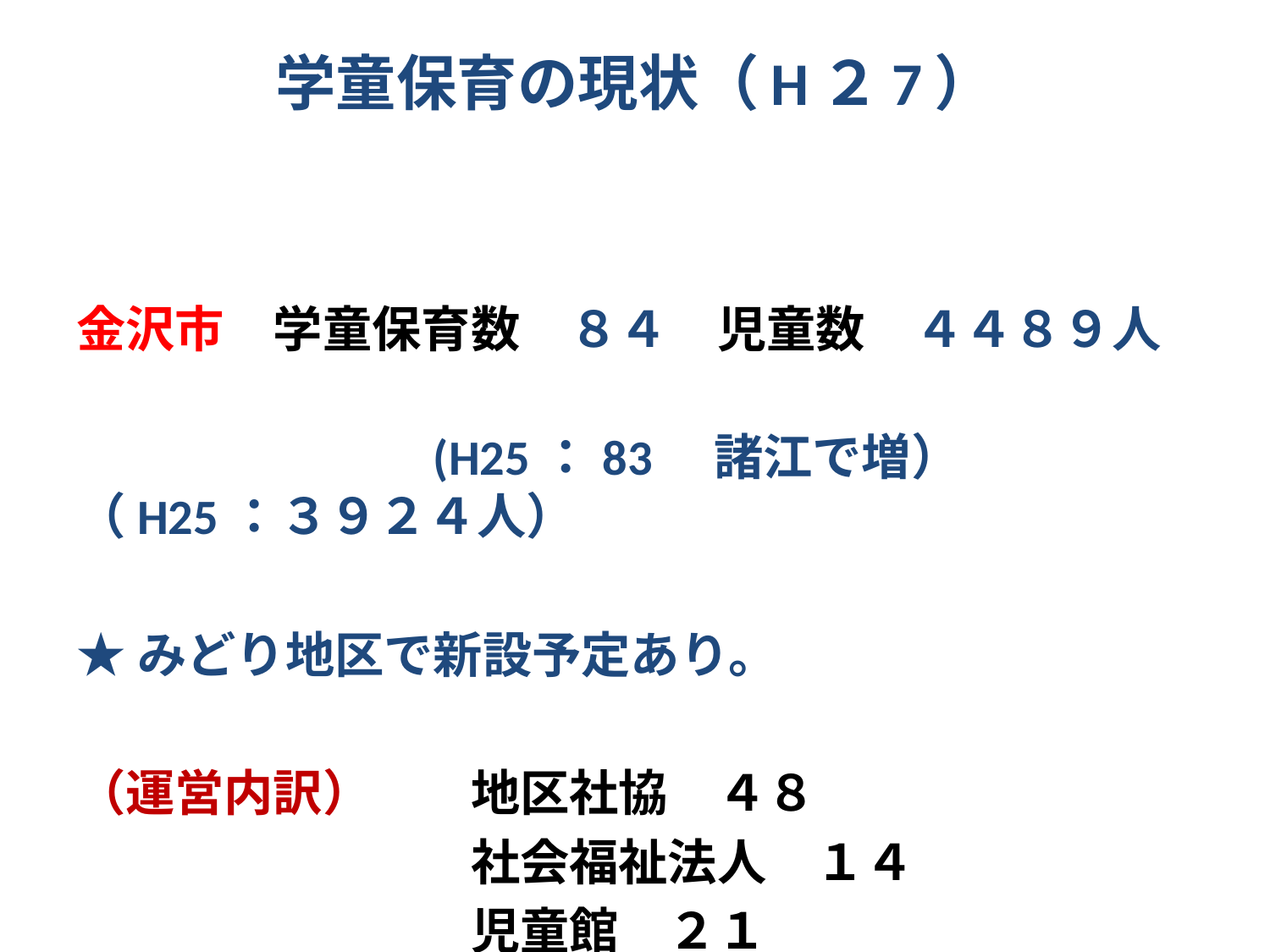

# 学童保育の現状（H２7）

金沢市　学童保育数　８４　児童数　４４８９人
　　　　　　　(H25：83　諸江で増）　　（H25：３９２４人）

★みどり地区で新設予定あり。

（運営内訳）　　地区社協　４８
　　　　　　　　社会福祉法人　１４
　　　　　　　　児童館　２１